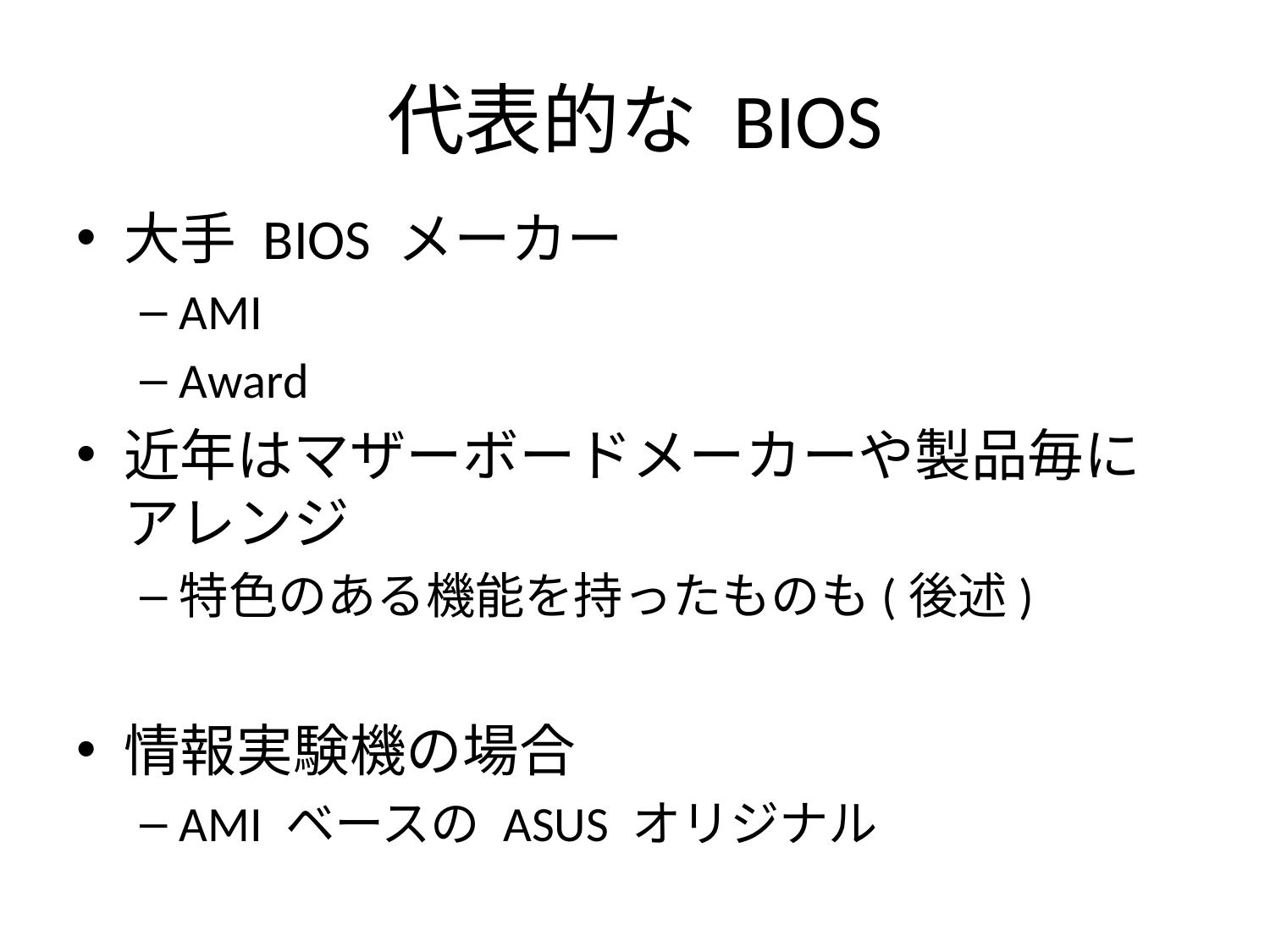

# 代表的な BIOS
大手 BIOS メーカー
AMI
Award
近年はマザーボードメーカーや製品毎にアレンジ
特色のある機能を持ったものも(後述)

情報実験機の場合
AMI ベースの ASUS オリジナル